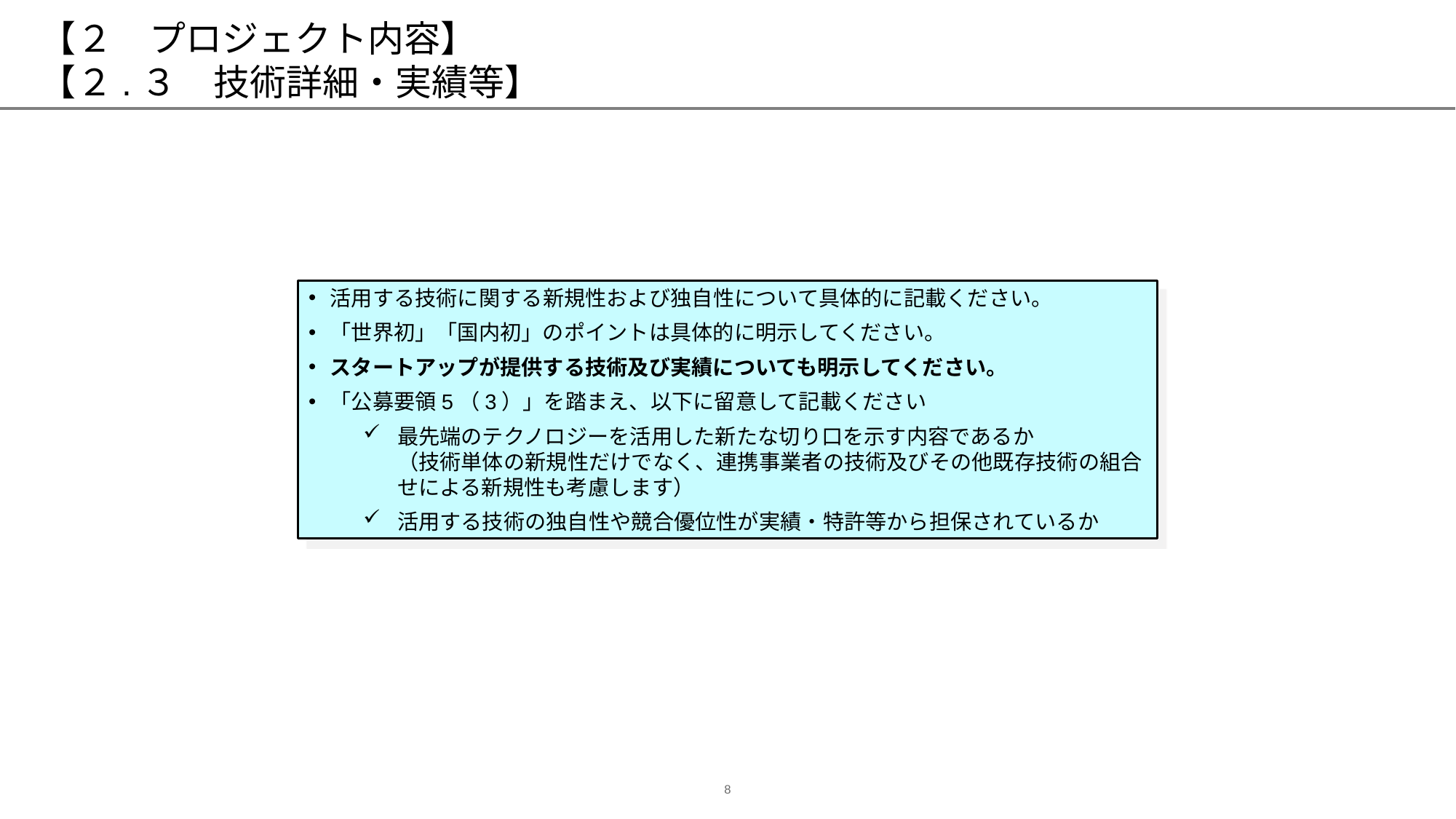

# 【２　プロジェクト内容】 【２.３　技術詳細・実績等】

活用する技術に関する新規性および独自性について具体的に記載ください。
「世界初」「国内初」のポイントは具体的に明示してください。
スタートアップが提供する技術及び実績についても明示してください。
「公募要領5（3）」を踏まえ、以下に留意して記載ください
最先端のテクノロジーを活用した新たな切り口を示す内容であるか
（技術単体の新規性だけでなく、連携事業者の技術及びその他既存技術の組合せによる新規性も考慮します）
活用する技術の独自性や競合優位性が実績・特許等から担保されているか